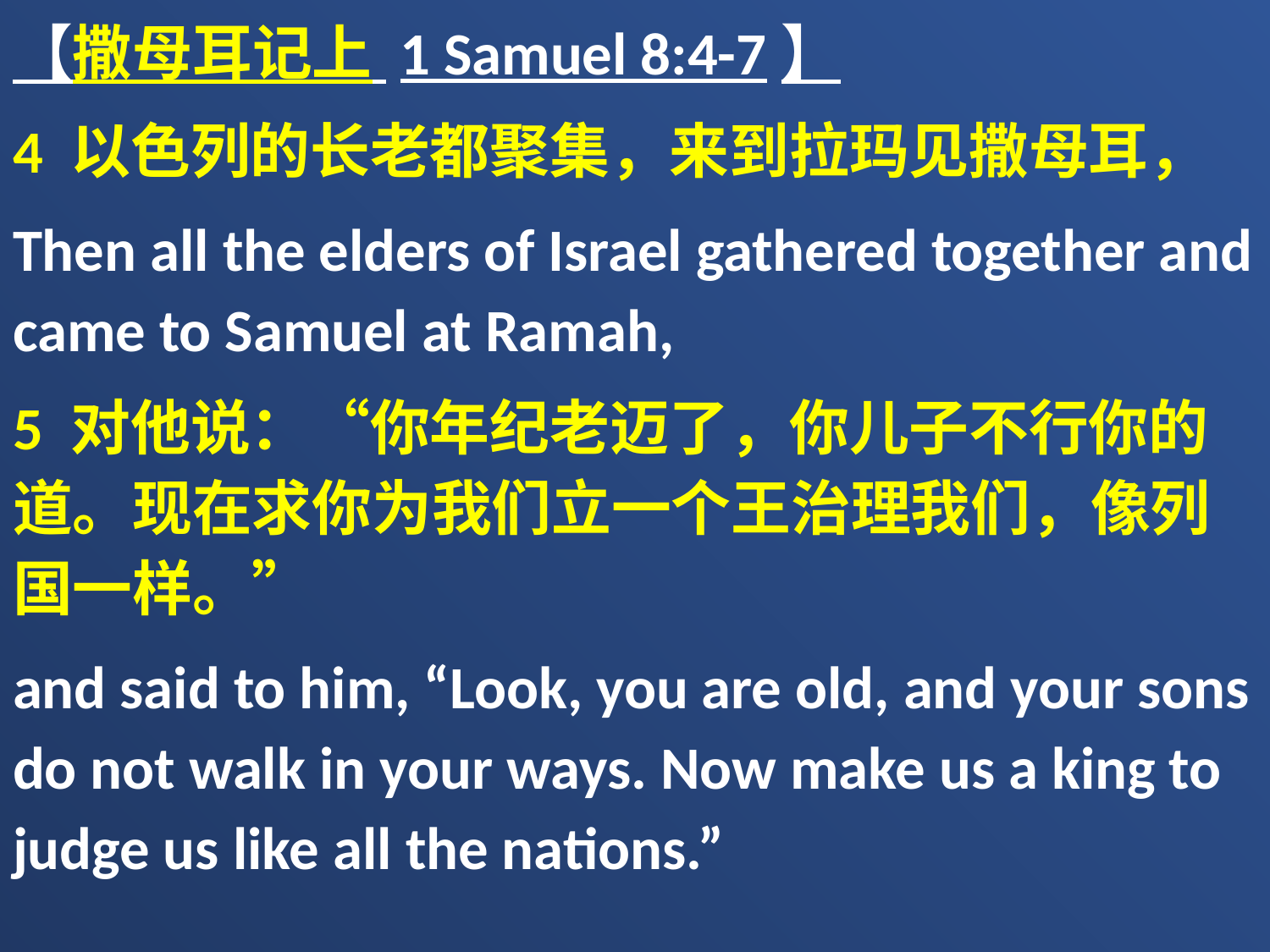

【撒母耳记上 1 Samuel 8:4-7】
4 以色列的长老都聚集，来到拉玛见撒母耳，
Then all the elders of Israel gathered together and came to Samuel at Ramah,
5 对他说：“你年纪老迈了，你儿子不行你的道。现在求你为我们立一个王治理我们，像列国一样。”
and said to him, “Look, you are old, and your sons do not walk in your ways. Now make us a king to judge us like all the nations.”